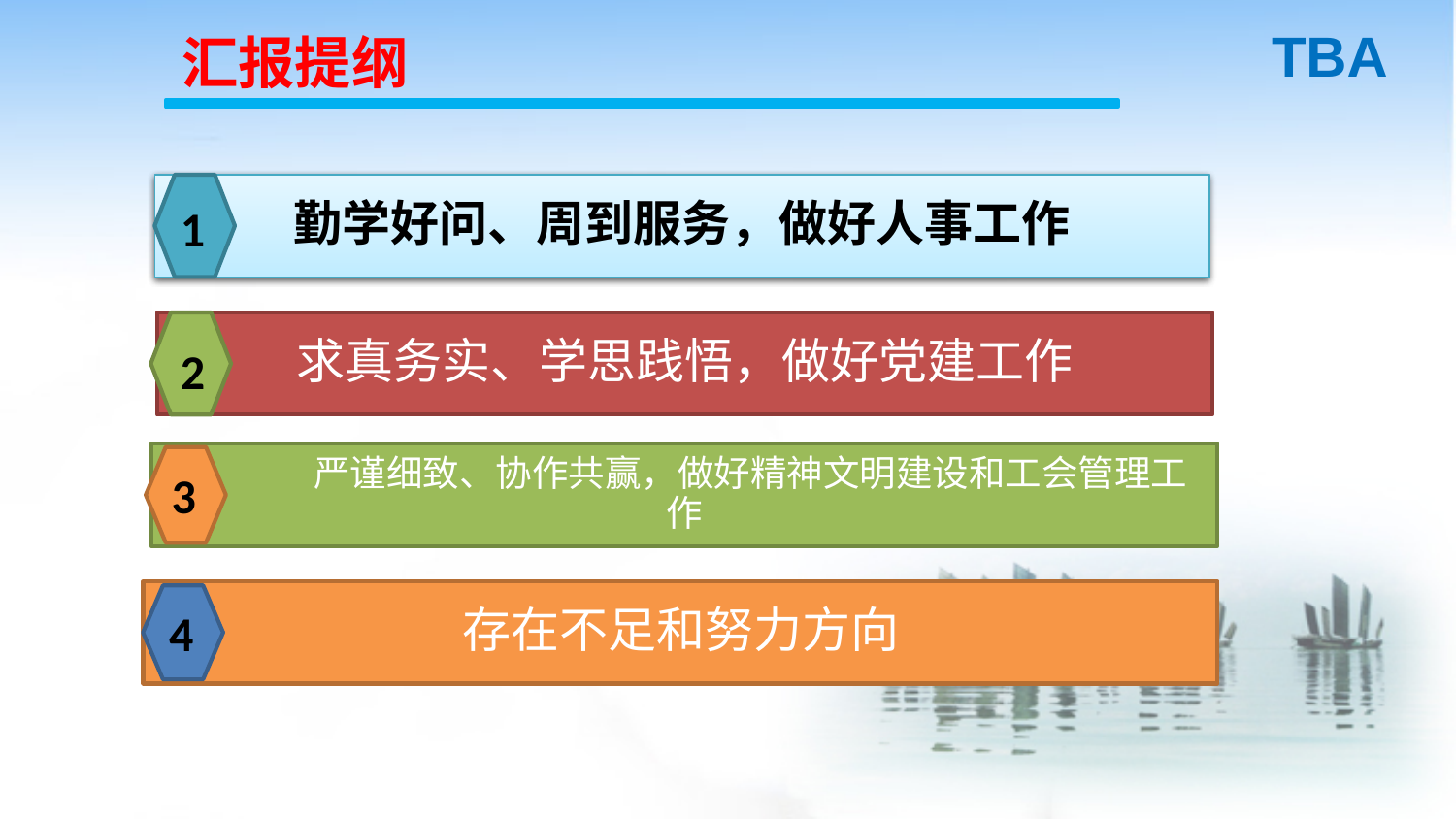

勤学好问、周到服务，做好人事工作
1

求真务实、学思践悟，做好党建工作
2
               严谨细致、协作共赢，做好精神文明建设和工会管理工作

3
存在不足和努力方向

4